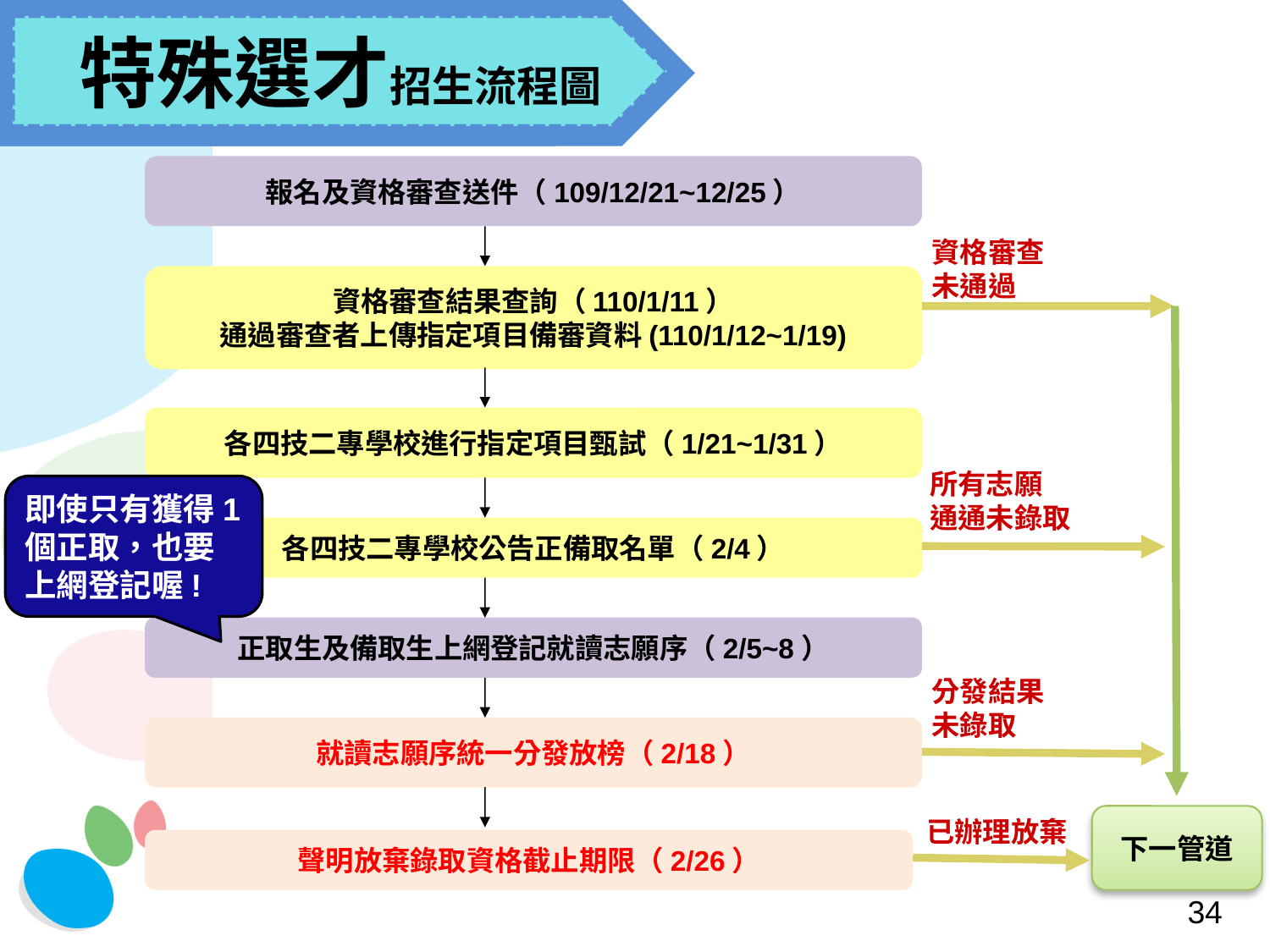

特殊選才招生流程圖
  特殊選才招生流程圖簡介
報名及資格審查送件（109/12/21~12/25）

資格審查
未通過
資格審查結果查詢（110/1/11）
通過審查者上傳指定項目備審資料(110/1/12~1/19)

各四技二專學校進行指定項目甄試（1/21~1/31）
所有志願
通通未錄取
即使只有獲得1個正取，也要上網登記喔!

各四技二專學校公告正備取名單（2/4）

正取生及備取生上網登記就讀志願序（2/5~8）
分發結果未錄取

就讀志願序統一分發放榜（2/18）

下一管道
已辦理放棄
聲明放棄錄取資格截止期限（2/26）